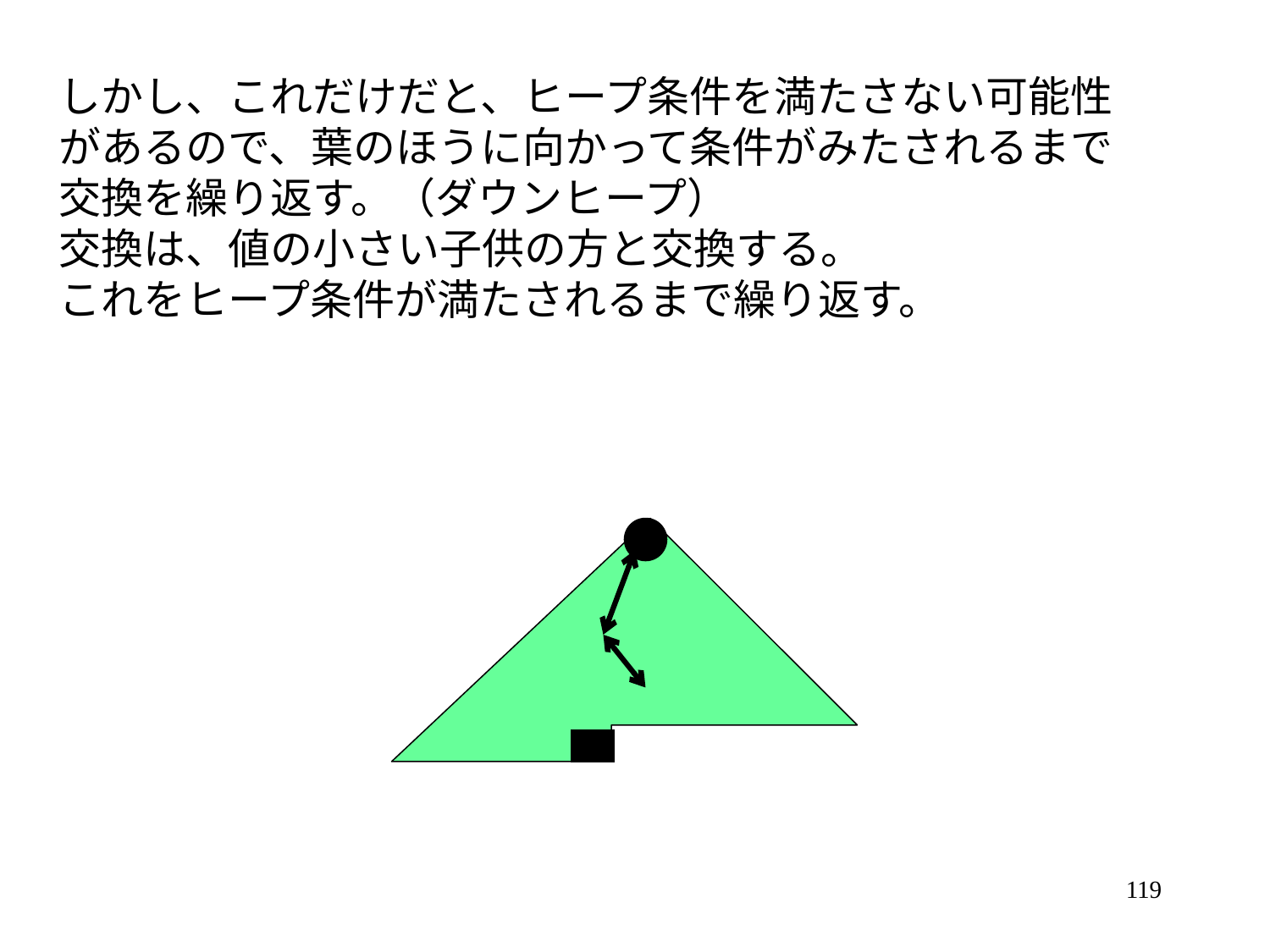

しかし、これだけだと、ヒープ条件を満たさない可能性
があるので、葉のほうに向かって条件がみたされるまで
交換を繰り返す。（ダウンヒープ）
交換は、値の小さい子供の方と交換する。
これをヒープ条件が満たされるまで繰り返す。

119